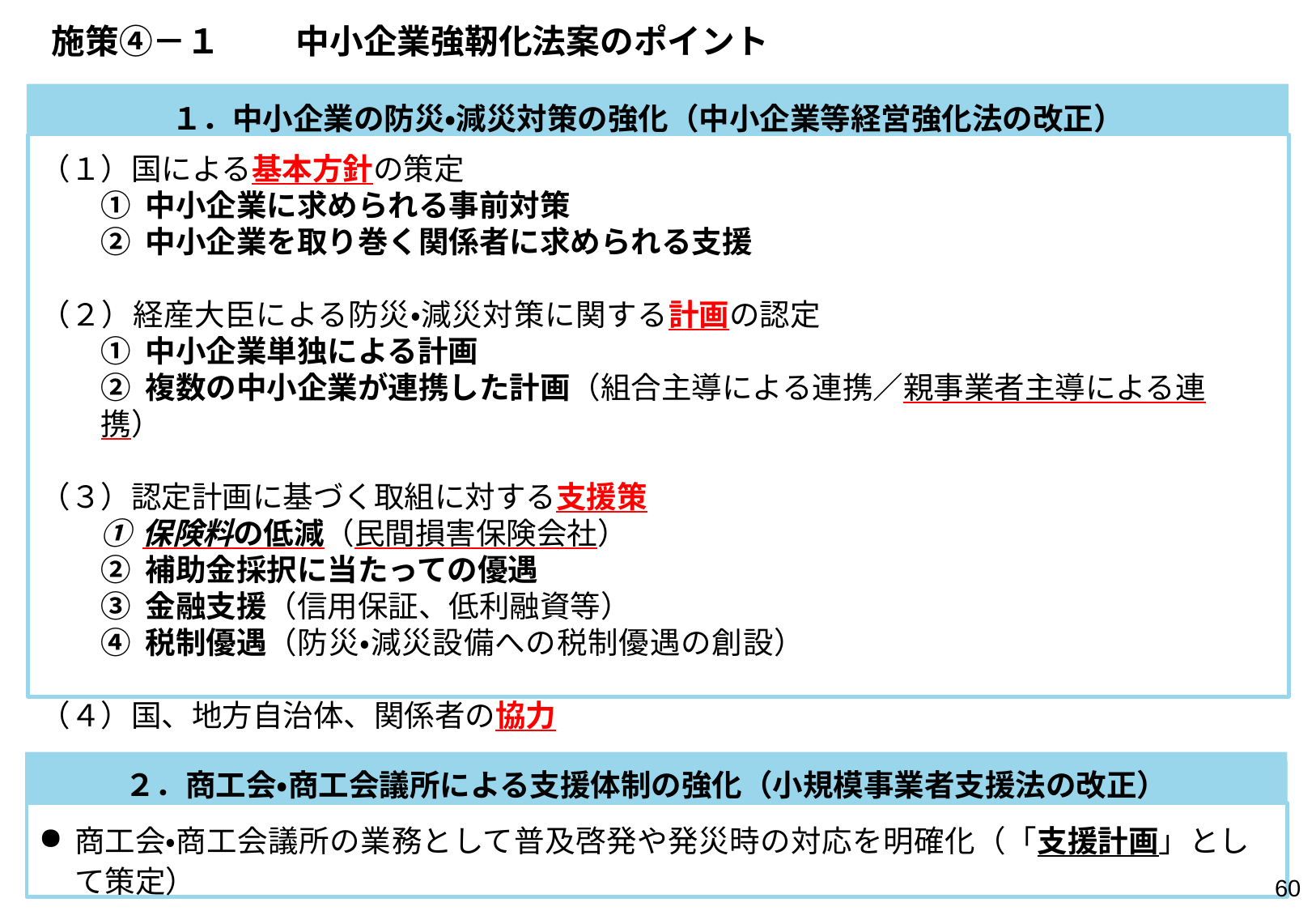

# 施策④－１	中小企業強靭化法案のポイント
１．中小企業の防災・減災対策の強化（中小企業等経営強化法の改正）
（１）国による基本方針の策定
① 中小企業に求められる事前対策
② 中小企業を取り巻く関係者に求められる支援
（２）経産大臣による防災・減災対策に関する計画の認定
① 中小企業単独による計画
② 複数の中小企業が連携した計画（組合主導による連携／親事業者主導による連携）
（３）認定計画に基づく取組に対する支援策
①保険料の低減（民間損害保険会社）
② 補助金採択に当たっての優遇
③ 金融支援（信用保証、低利融資等）
④ 税制優遇（防災・減災設備への税制優遇の創設）
（４）国、地方自治体、関係者の協力

２．商工会・商工会議所による支援体制の強化（小規模事業者支援法の改正）

商工会・商工会議所の業務として普及啓発や発災時の対応を明確化（「支援計画」とし て策定）
60